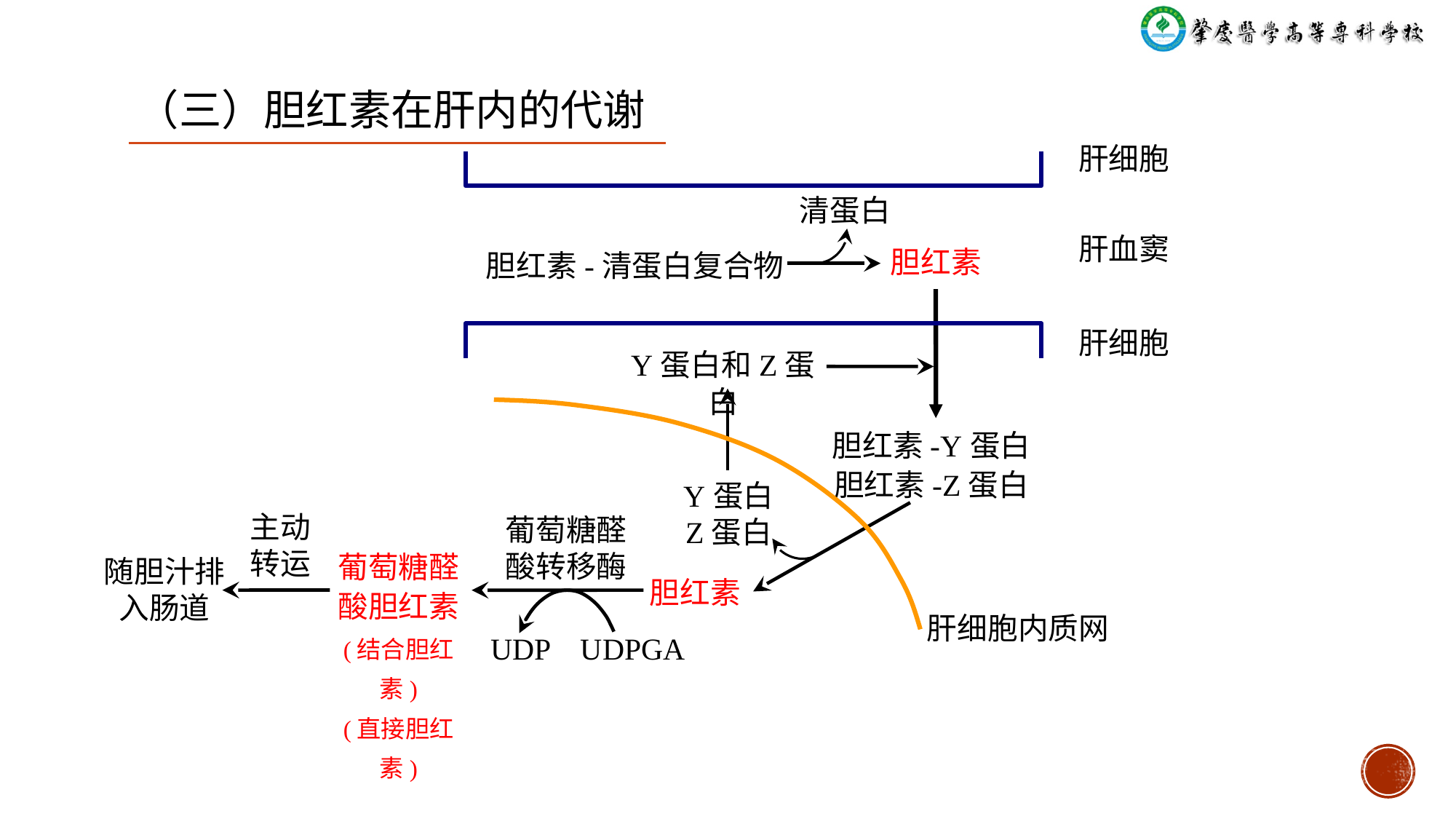

（三）胆红素在肝内的代谢
肝细胞
清蛋白

肝血窦
胆红素
胆红素-清蛋白复合物

肝细胞
Y蛋白和Z蛋白

胆红素-Y蛋白
胆红素-Z蛋白
Y蛋白
Z蛋白
主动
转运
葡萄糖醛酸转移酶

葡萄糖醛酸胆红素
(结合胆红素)
(直接胆红素)
随胆汁排入肠道

胆红素

肝细胞内质网
UDP
UDPGA